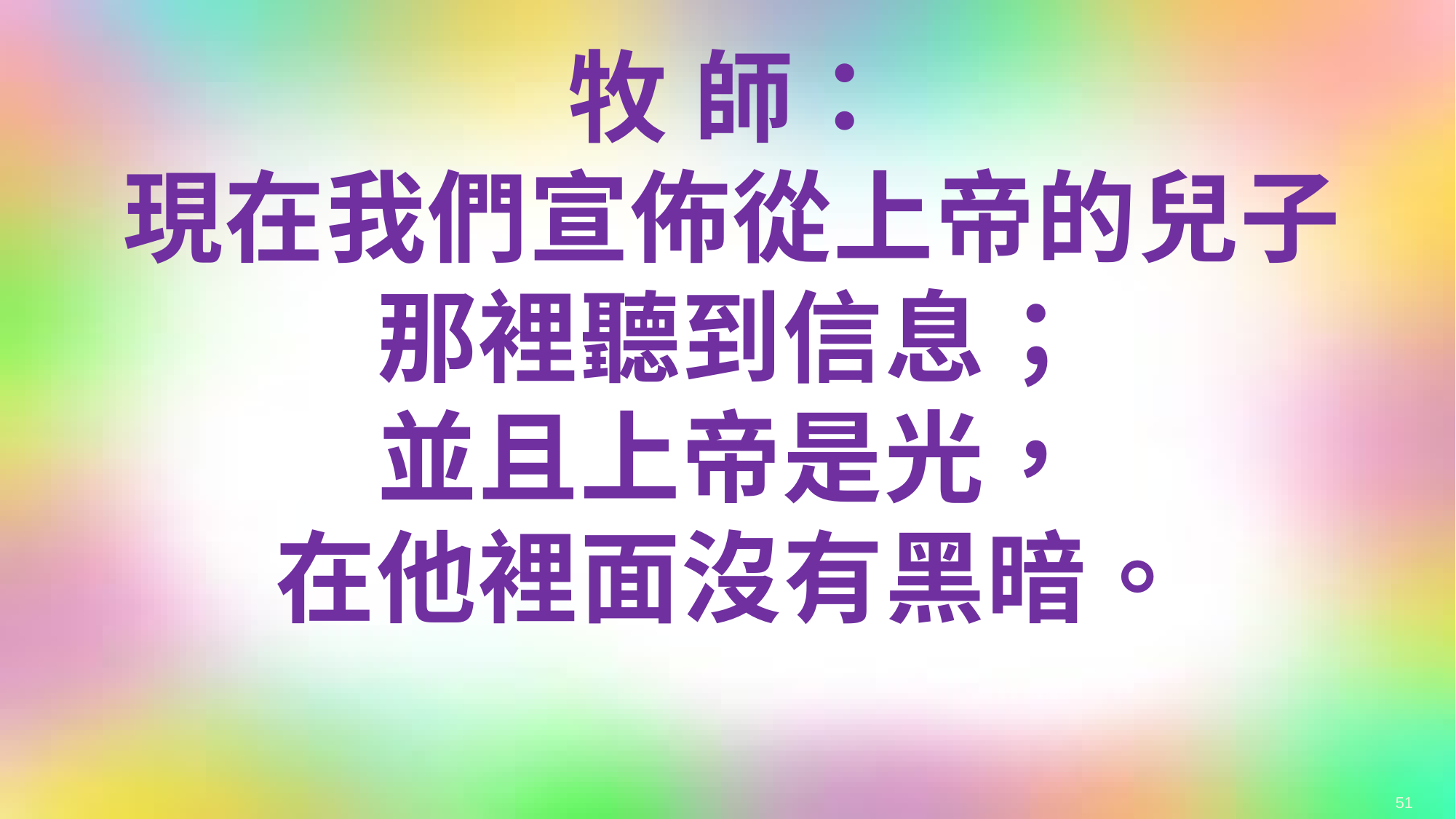

牧 師：
現在我們宣佈從上帝的兒子
那裡聽到信息；
並且上帝是光，
在他裡面沒有黑暗。
51